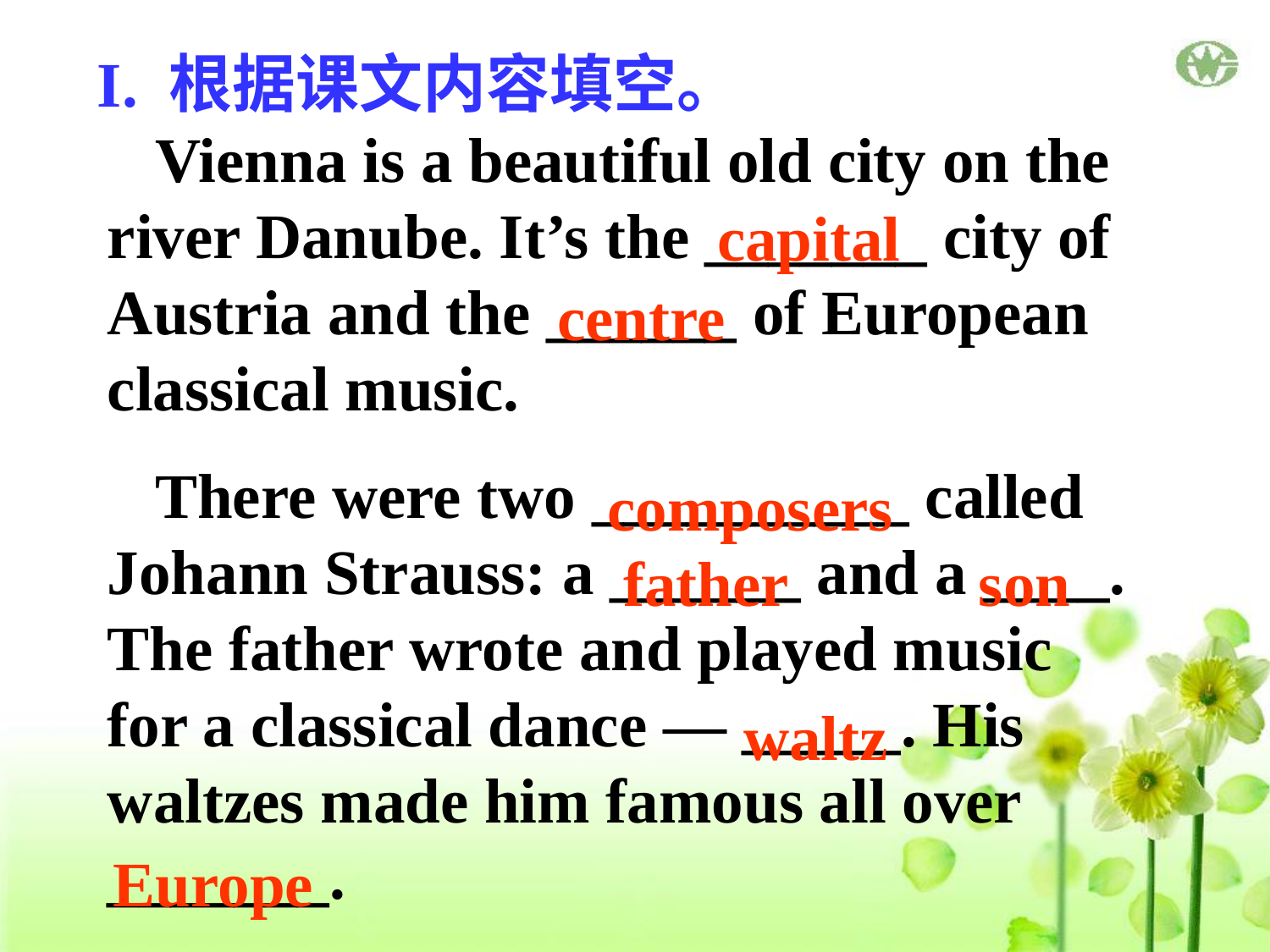

I. 根据课文内容填空。
   Vienna is a beautiful old city on the river Danube. It’s the _______ city of Austria and the ______ of European classical music.
   There were two __________ called Johann Strauss: a ______ and a ____. The father wrote and played music for a classical dance — _____. His waltzes made him famous all over _______.
 capital
 centre
 composers
 father            son
 waltz
 Europe